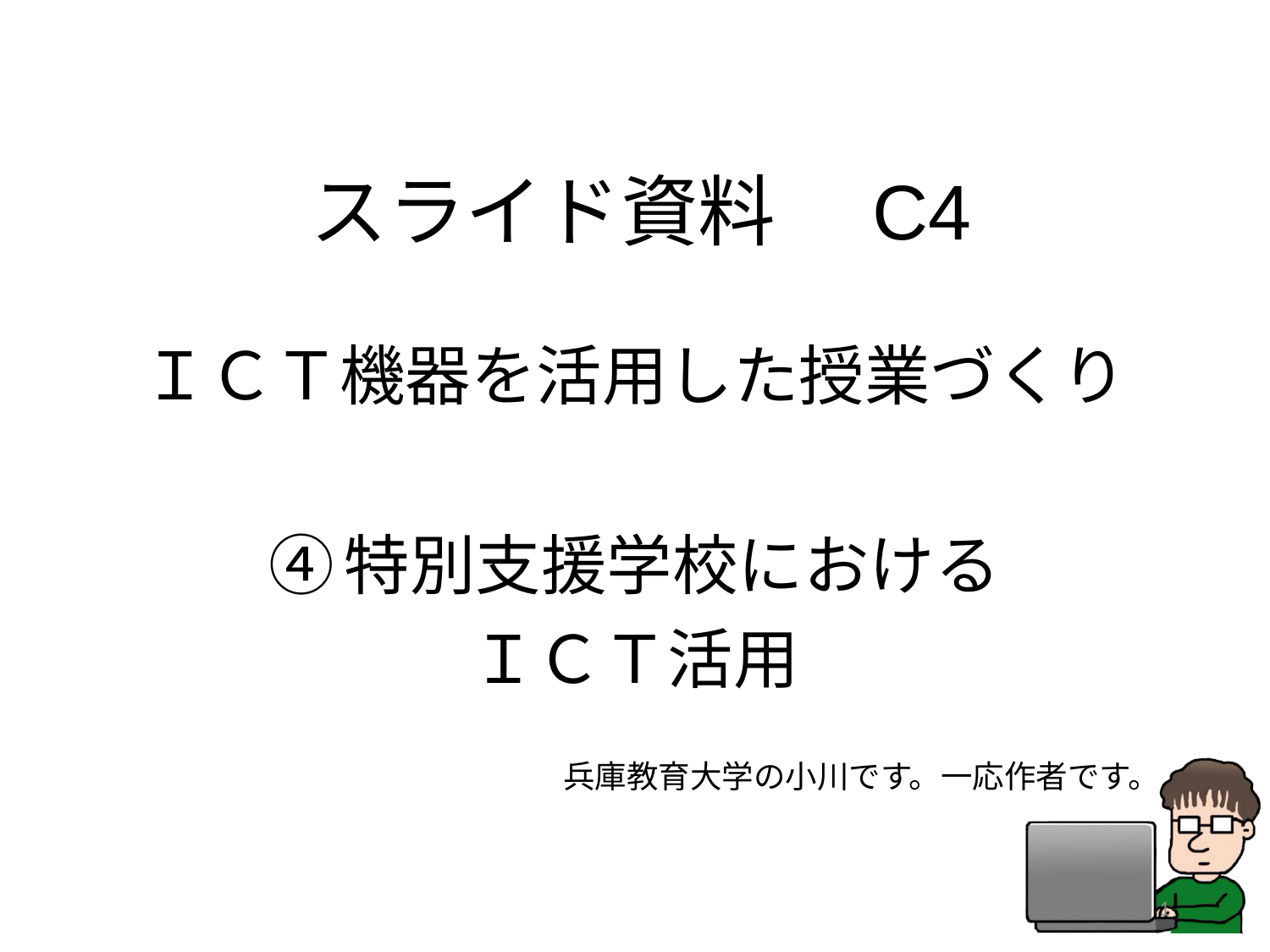

スライド資料　C4
ＩＣＴ機器を活用した授業づくり
④特別支援学校における
ＩＣＴ活用
兵庫教育大学の小川です。一応作者です。
1